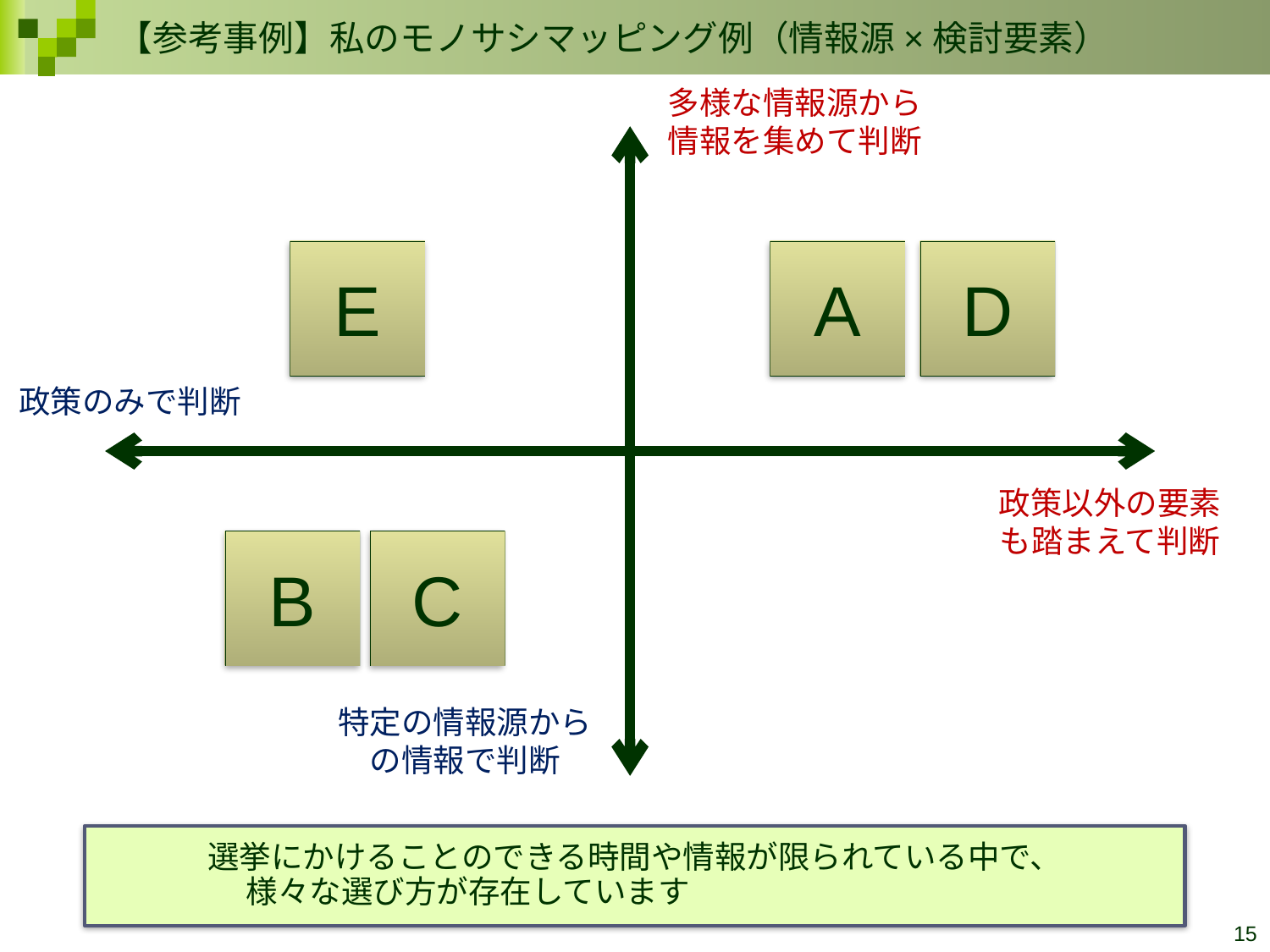

【参考事例】私のモノサシマッピング例（情報源×検討要素）
多様な情報源から情報を集めて判断
E
A
D
政策のみで判断
政策以外の要素も踏まえて判断
B
C
特定の情報源からの情報で判断
選挙にかけることのできる時間や情報が限られている中で、
様々な選び方が存在しています
15